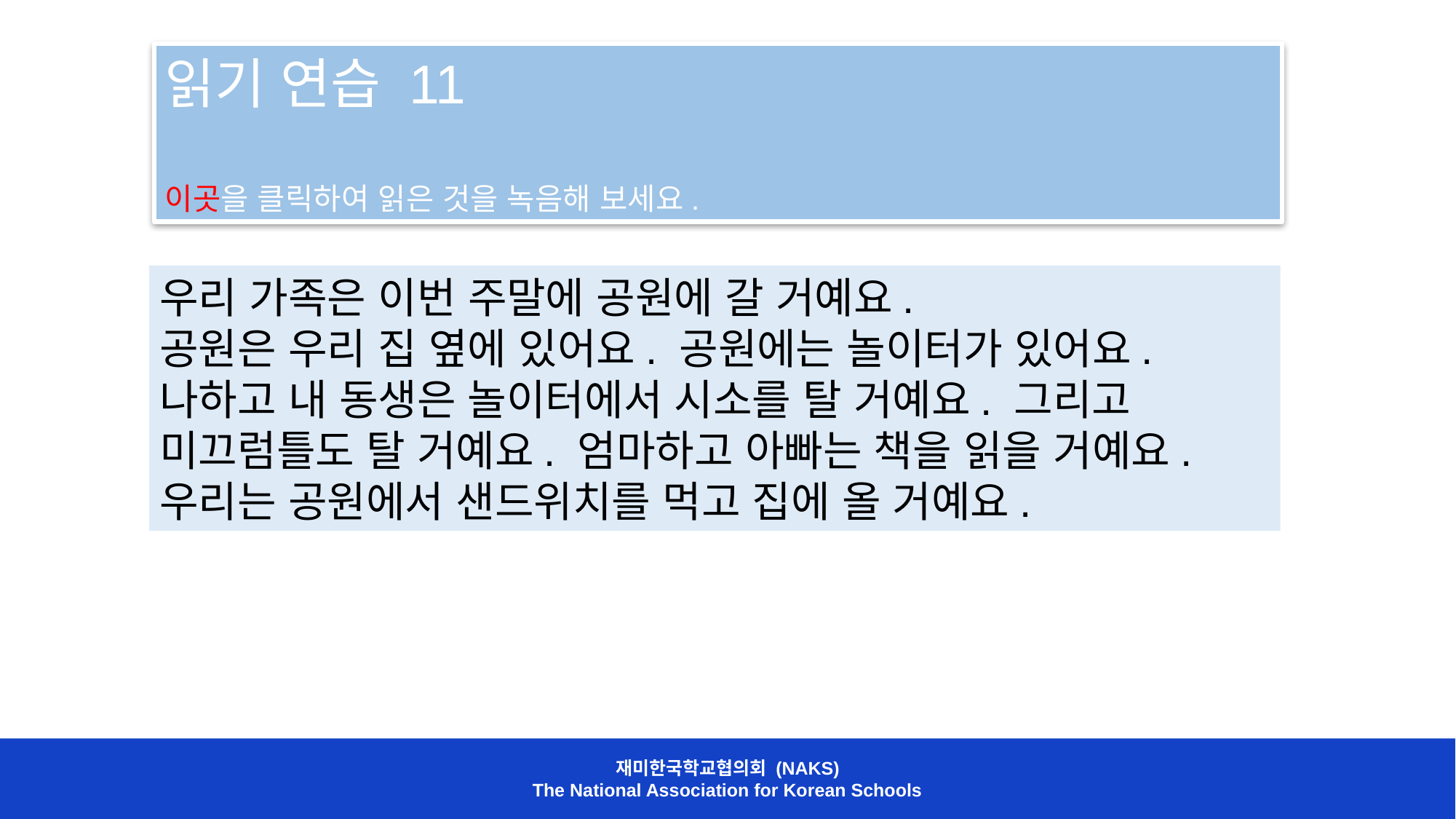

읽기 연습 11

이곳을 클릭하여 읽은 것을 녹음해 보세요.
우리 가족은 이번 주말에 공원에 갈 거예요.
공원은 우리 집 옆에 있어요. 공원에는 놀이터가 있어요.
나하고 내 동생은 놀이터에서 시소를 탈 거예요. 그리고 미끄럼틀도 탈 거예요. 엄마하고 아빠는 책을 읽을 거예요.
우리는 공원에서 샌드위치를 먹고 집에 올 거예요.
재미한국학교협의회 (NAKS)
The National Association for Korean Schools